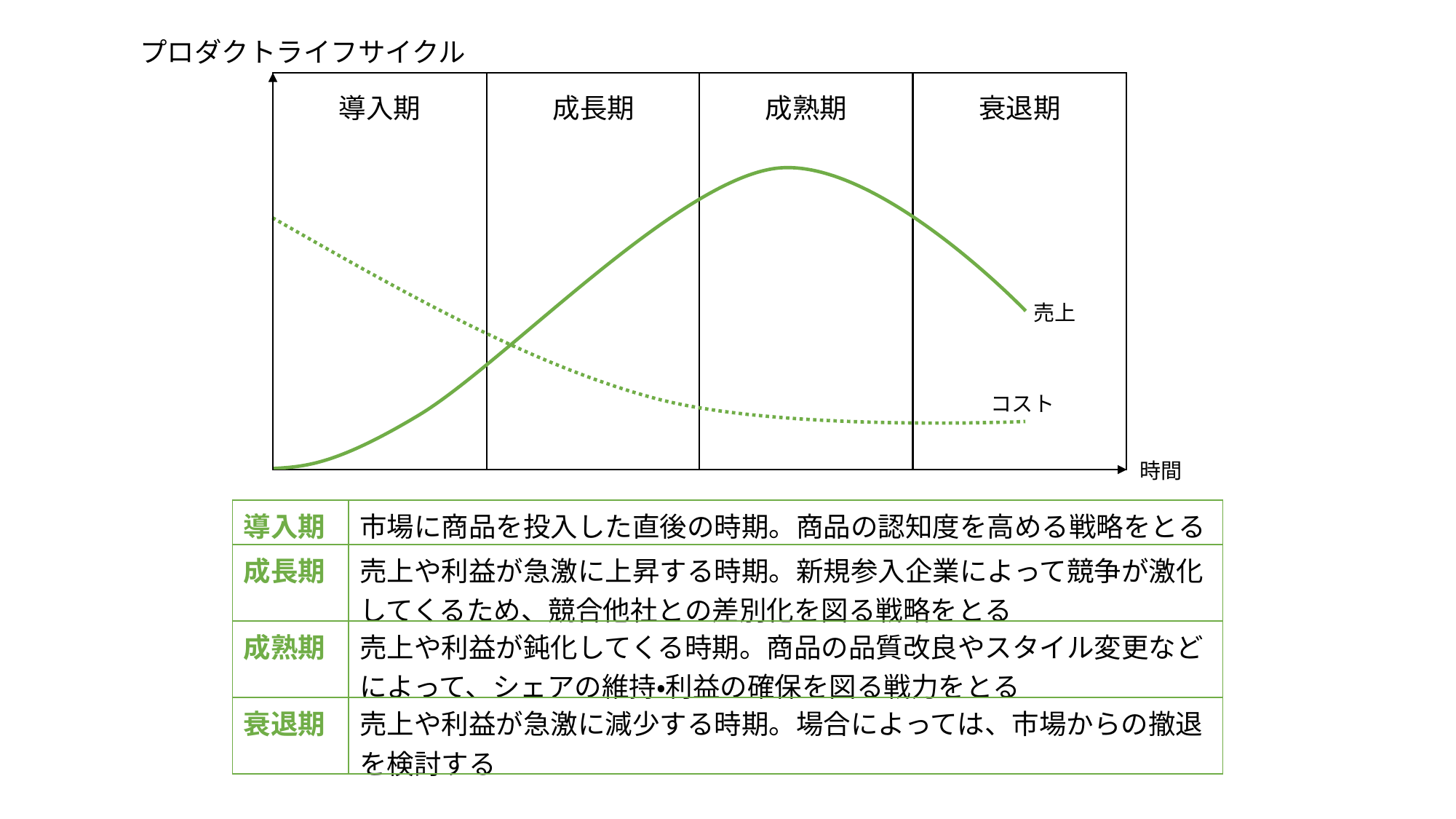

プロダクトライフサイクル
導入期

成長期

成熟期

衰退期

売上
コスト
時間
| 導入期 | 市場に商品を投入した直後の時期。商品の認知度を高める戦略をとる |
| --- | --- |
| 成長期 | 売上や利益が急激に上昇する時期。新規参入企業によって競争が激化してくるため、競合他社との差別化を図る戦略をとる |
| 成熟期 | 売上や利益が鈍化してくる時期。商品の品質改良やスタイル変更などによって、シェアの維持・利益の確保を図る戦力をとる |
| 衰退期 | 売上や利益が急激に減少する時期。場合によっては、市場からの撤退を検討する |